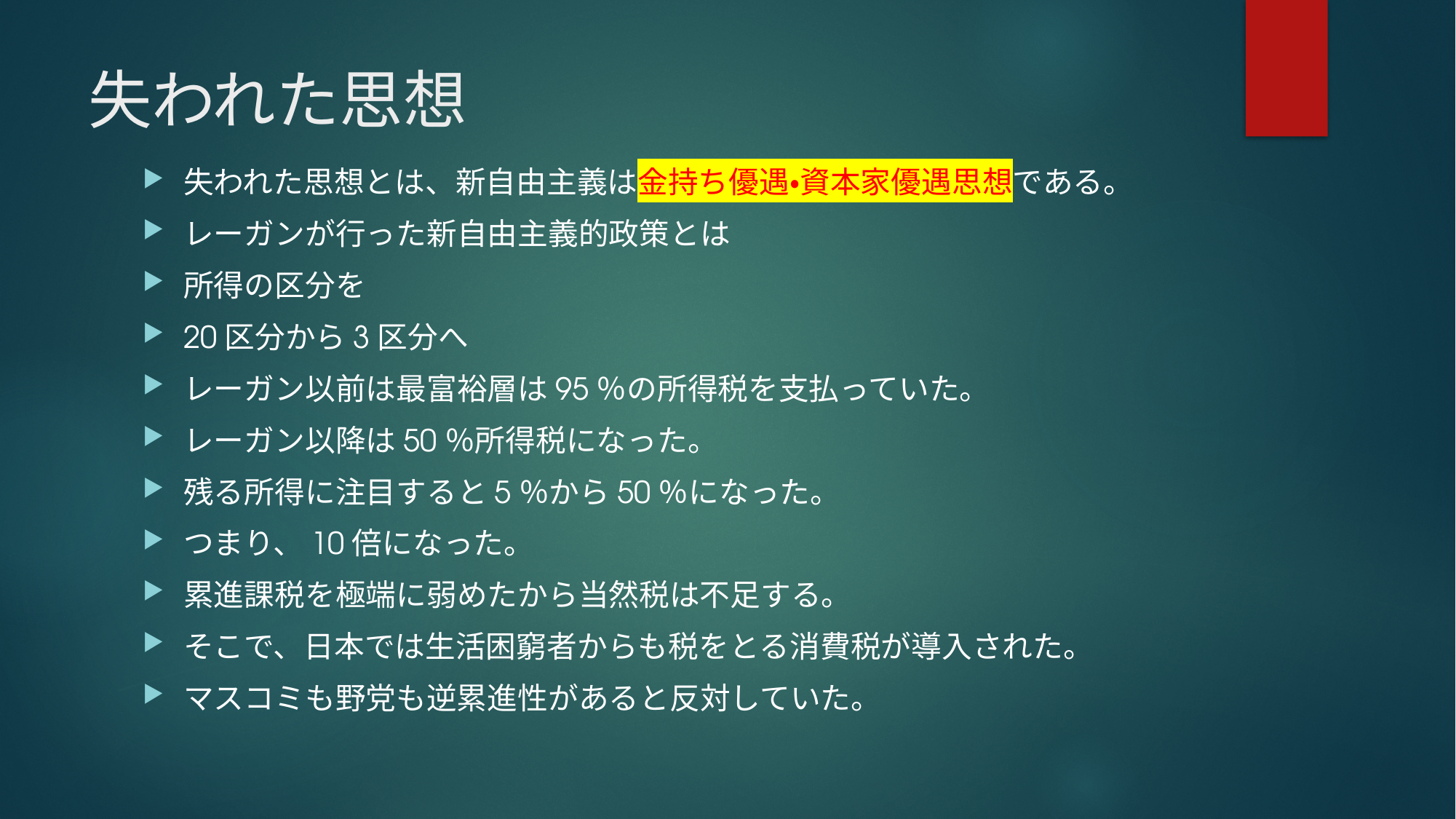

# 失われた思想
失われた思想とは、新自由主義は金持ち優遇・資本家優遇思想である。
レーガンが行った新自由主義的政策とは
所得の区分を
20区分から3区分へ
レーガン以前は最富裕層は95％の所得税を支払っていた。
レーガン以降は50％所得税になった。
残る所得に注目すると5％から50％になった。
つまり、10倍になった。
累進課税を極端に弱めたから当然税は不足する。
そこで、日本では生活困窮者からも税をとる消費税が導入された。
マスコミも野党も逆累進性があると反対していた。